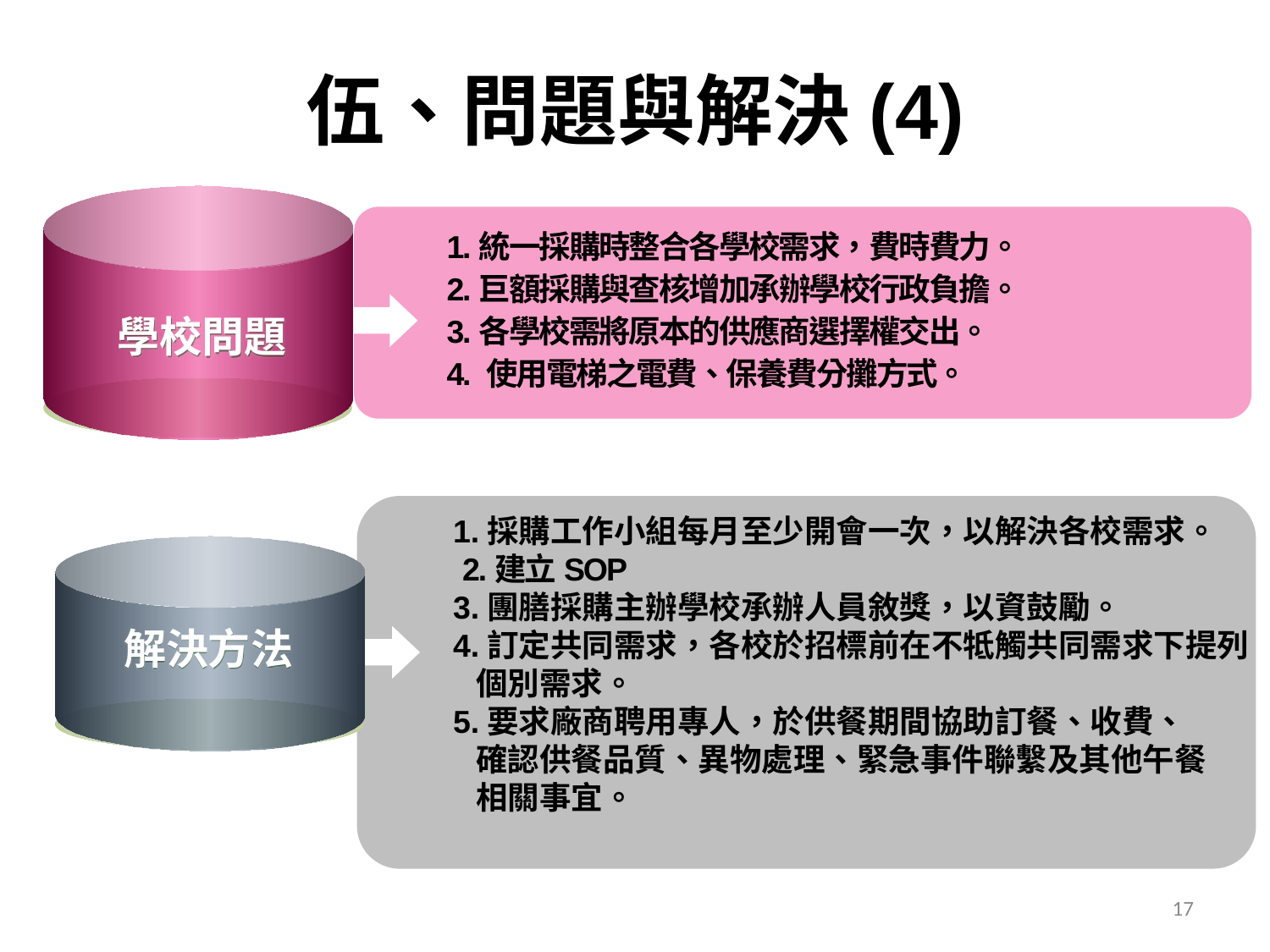

# 伍、問題與解決(4)

          1.統一採購時整合各學校需求，費時費力。
          2.巨額採購與查核增加承辦學校行政負擔。
          3.各學校需將原本的供應商選擇權交出。
          4. 使用電梯之電費、保養費分攤方式。

學校問題
        1.採購工作小組每月至少開會一次，以解決各校需求。
           2.建立SOP
        3.團膳採購主辦學校承辦人員敘獎，以資鼓勵。
        4.訂定共同需求，各校於招標前在不牴觸共同需求下提列
            個別需求。
        5.要求廠商聘用專人，於供餐期間協助訂餐、收費、
            確認供餐品質、異物處理、緊急事件聯繫及其他午餐
            相關事宜。

解決方法

17